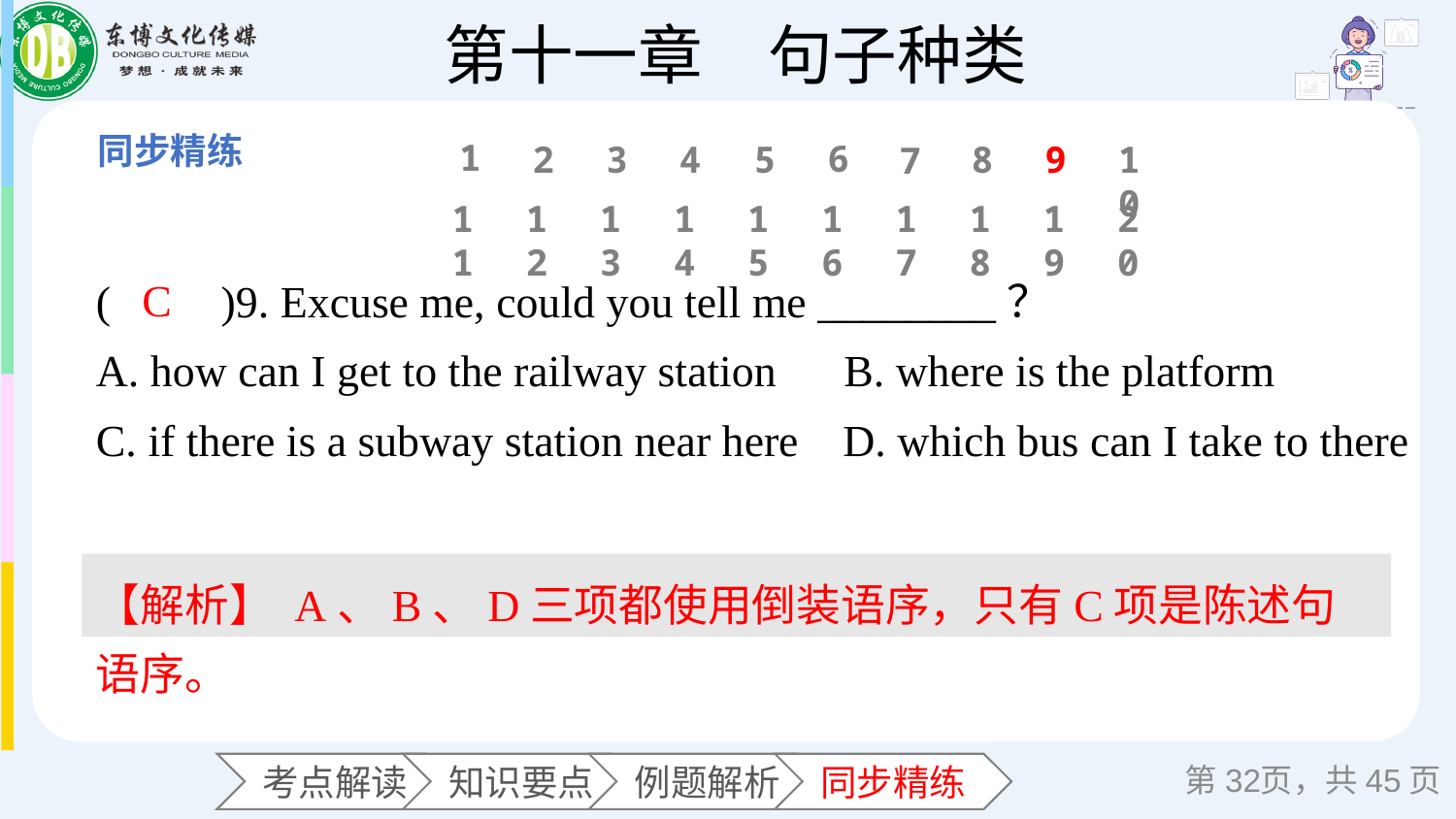

1
6
2
3
4
5
8
9
10
7
11
12
13
14
15
16
17
18
19
20
(　　)9. Excuse me, could you tell me ________？
A. how can I get to the railway station      B. where is the platform
C. if there is a subway station near here    D. which bus can I take to there
C
【解析】 A、B、D三项都使用倒装语序，只有C项是陈述句语序。
第32页，共45页